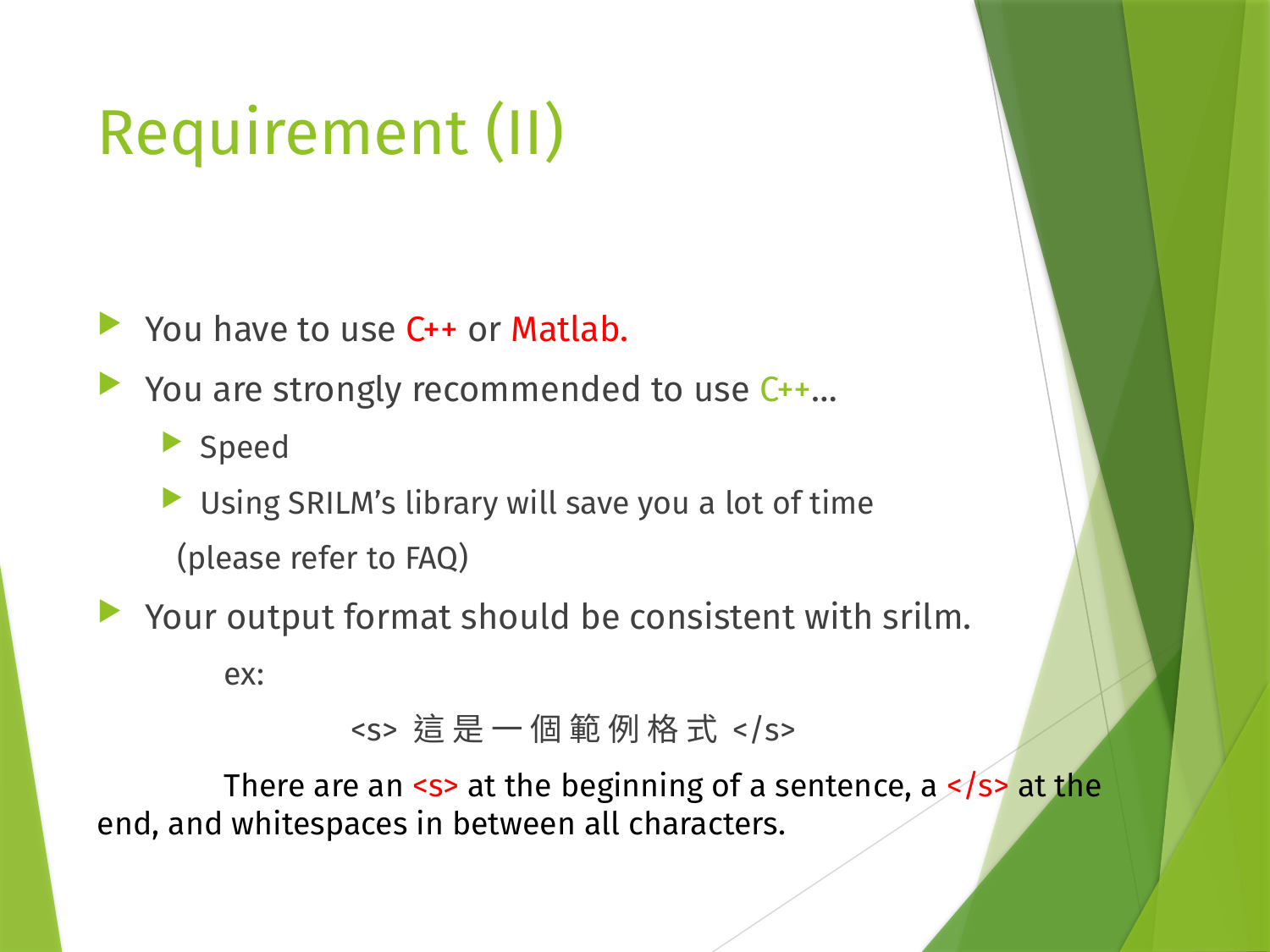

# Requirement (II)
You have to use C++ or Matlab.
You are strongly recommended to use C++…
Speed
Using SRILM’s library will save you a lot of time
   (please refer to FAQ)
Your output format should be consistent with srilm.
	ex:
		<s> 這 是 一 個 範 例 格 式 </s>
 	There are an <s> at the beginning of a sentence, a </s> at the end, and whitespaces in between all characters.